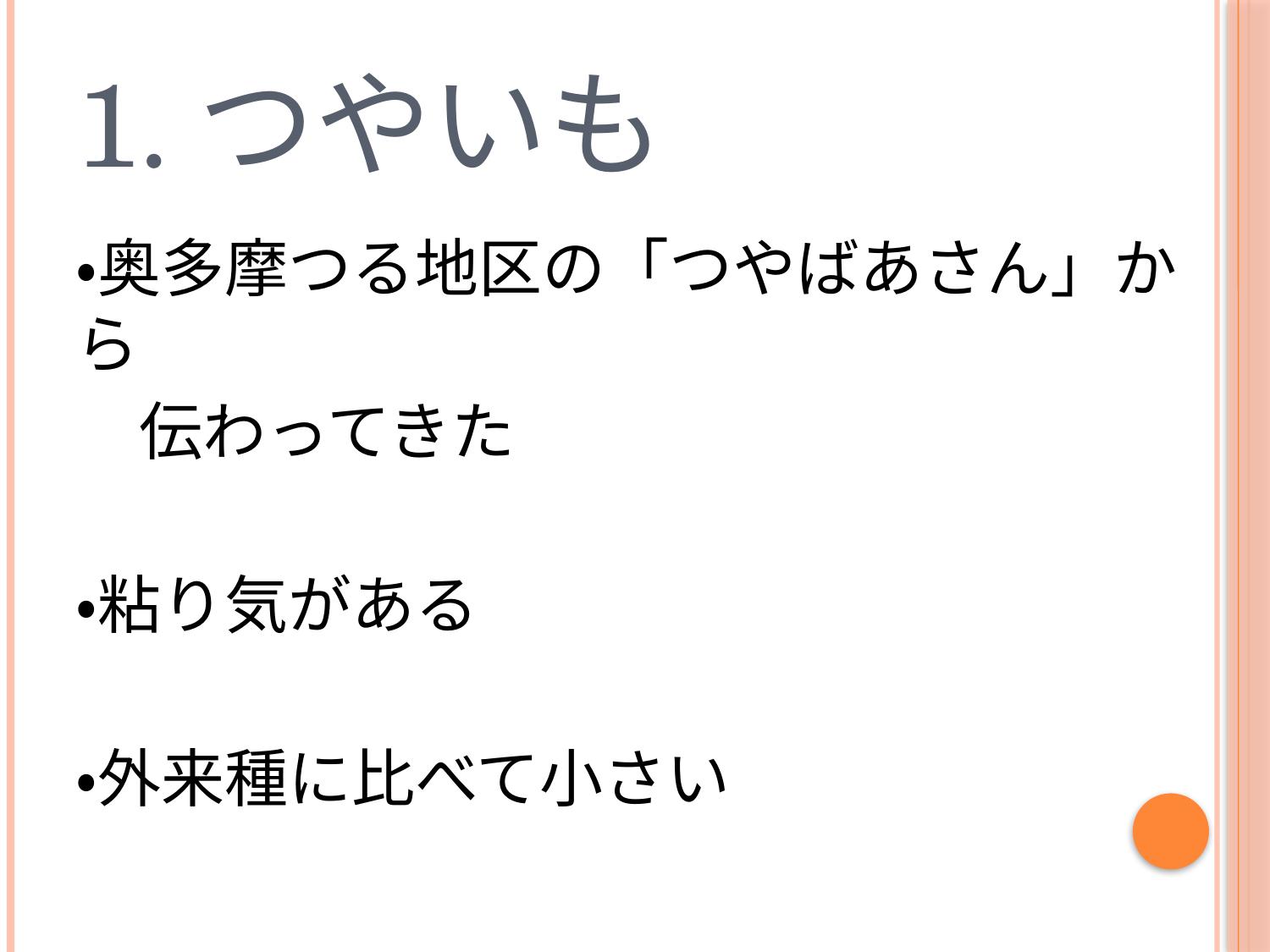

# 1.つやいも
・奥多摩つる地区の「つやばあさん」から
　伝わってきた

・粘り気がある

・外来種に比べて小さい